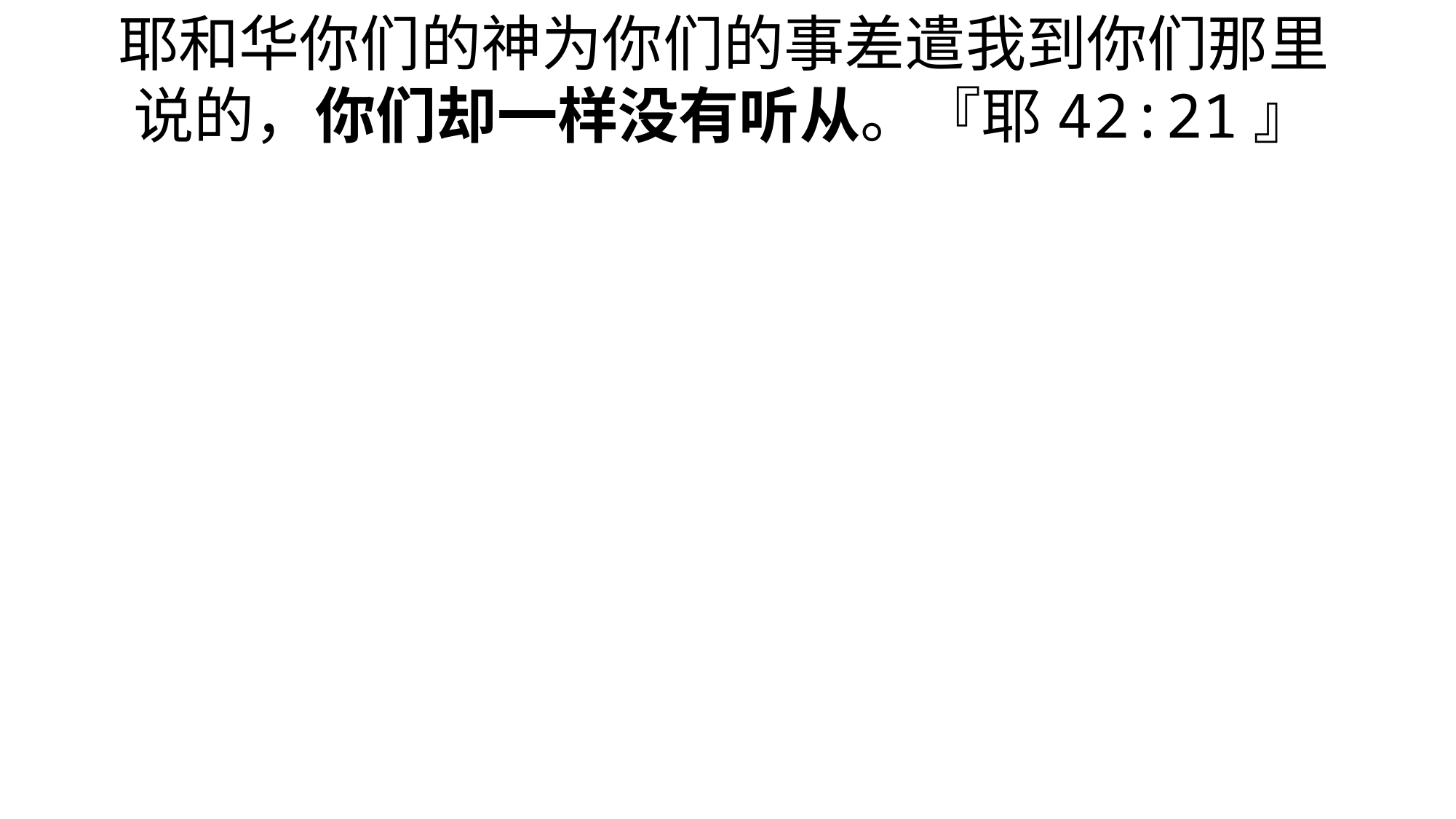

耶和华你们的神为你们的事差遣我到你们那里说的，你们却一样没有听从。『耶42:21』